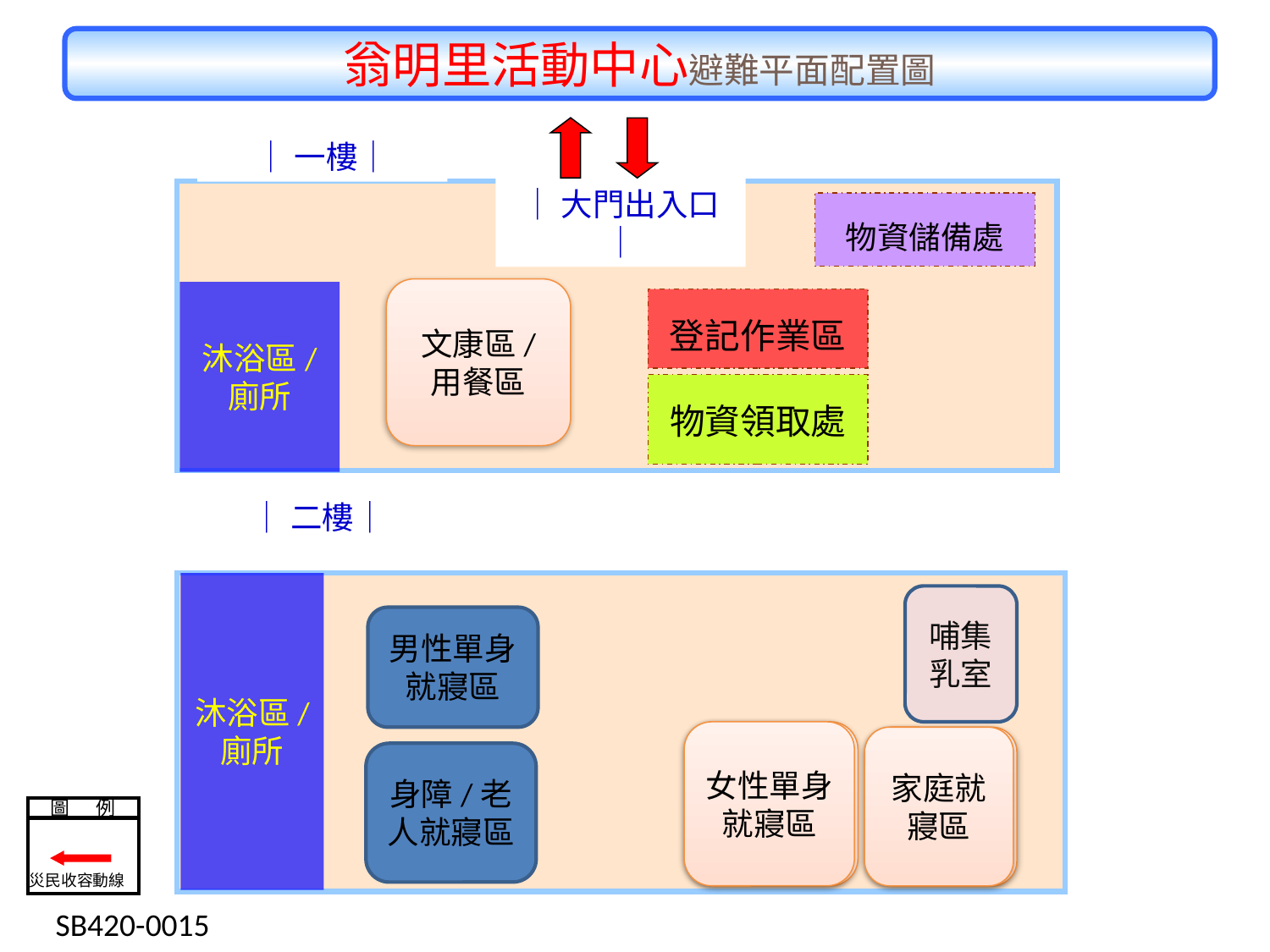

翁明里活動中心避難平面配置圖

│一樓│
│大門出入口│

物資儲備處
文康區/
用餐區
沐浴區/
廁所
登記作業區
物資領取處
│二樓│

沐浴區/
廁所
哺集乳室
男性單身
就寢區
女性單身
就寢區
女性單身
就寢區
家庭就寢區
家庭就寢區
身障/老人就寢區
圖      例

災民收容動線
 SB420-0015